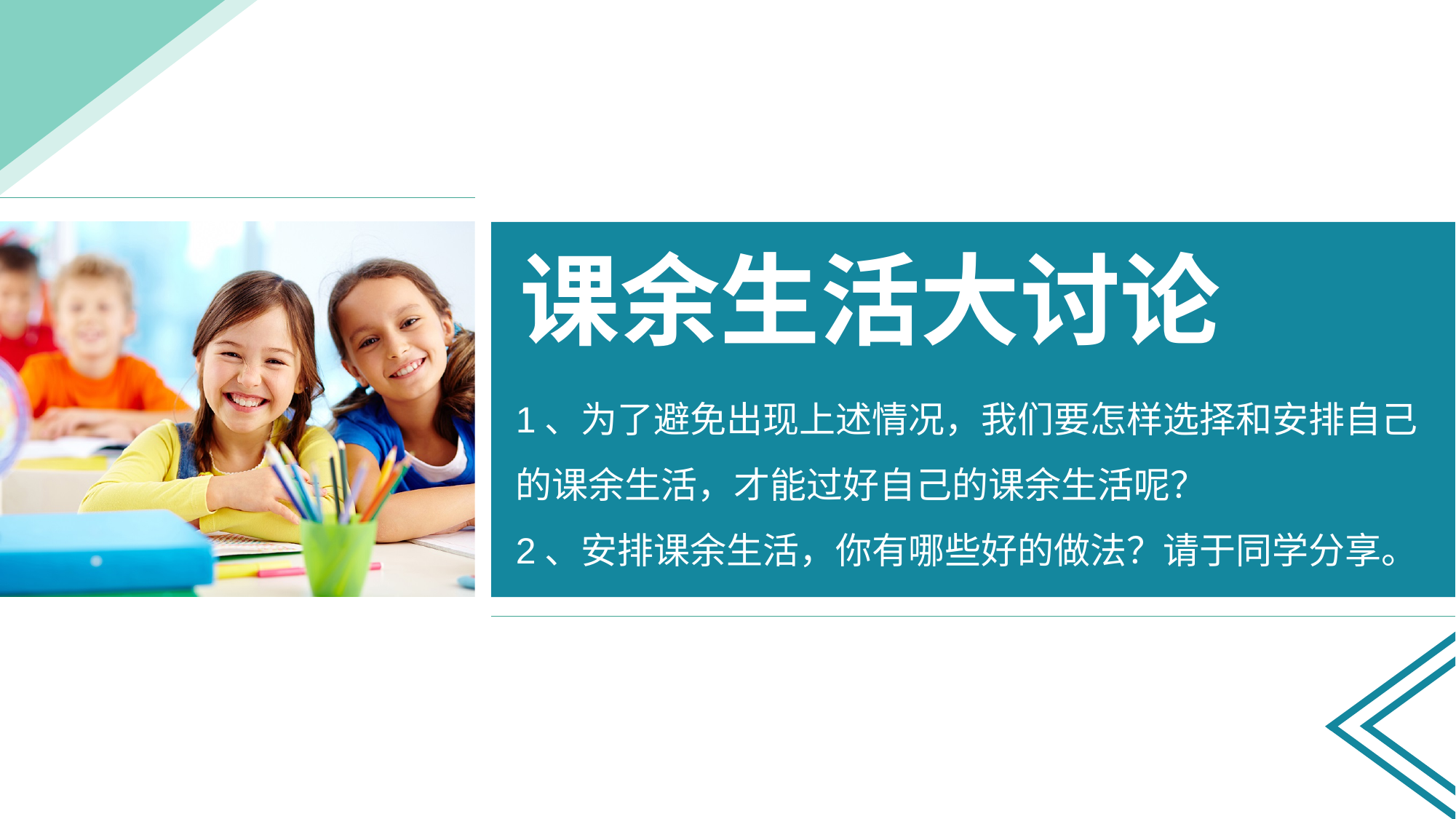

课余生活大讨论
1、为了避免出现上述情况，我们要怎样选择和安排自己的课余生活，才能过好自己的课余生活呢？
2、安排课余生活，你有哪些好的做法？请于同学分享。